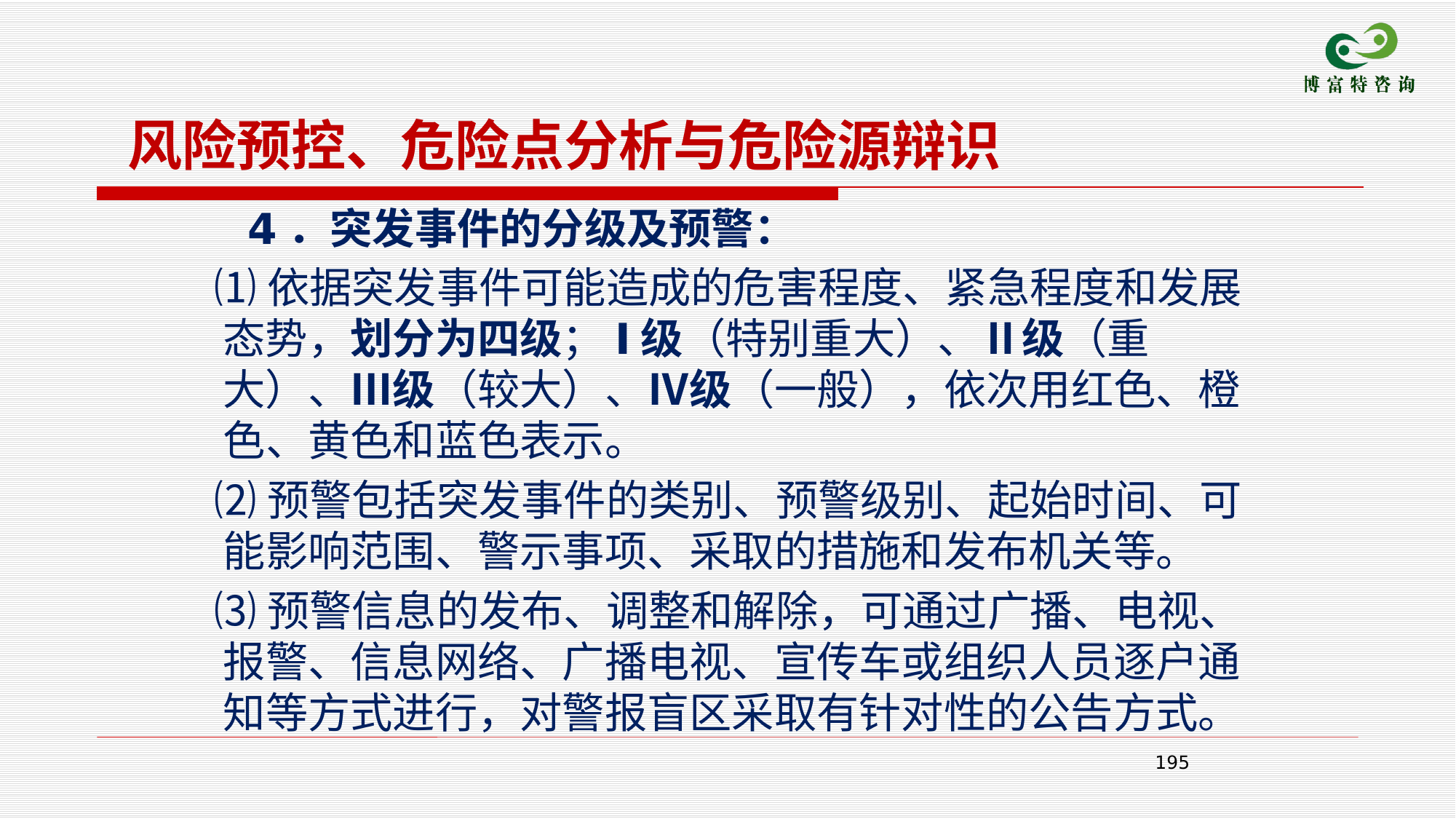

风险预控、危险点分析与危险源辩识
      4．突发事件的分级及预警：
     ⑴依据突发事件可能造成的危害程度、紧急程度和发展态势，划分为四级；I级（特别重大）、Ⅱ级（重大）、Ⅲ级（较大）、Ⅳ级（一般），依次用红色、橙色、黄色和蓝色表示。
     ⑵预警包括突发事件的类别、预警级别、起始时间、可能影响范围、警示事项、采取的措施和发布机关等。
     ⑶预警信息的发布、调整和解除，可通过广播、电视、报警、信息网络、广播电视、宣传车或组织人员逐户通知等方式进行，对警报盲区采取有针对性的公告方式。

195